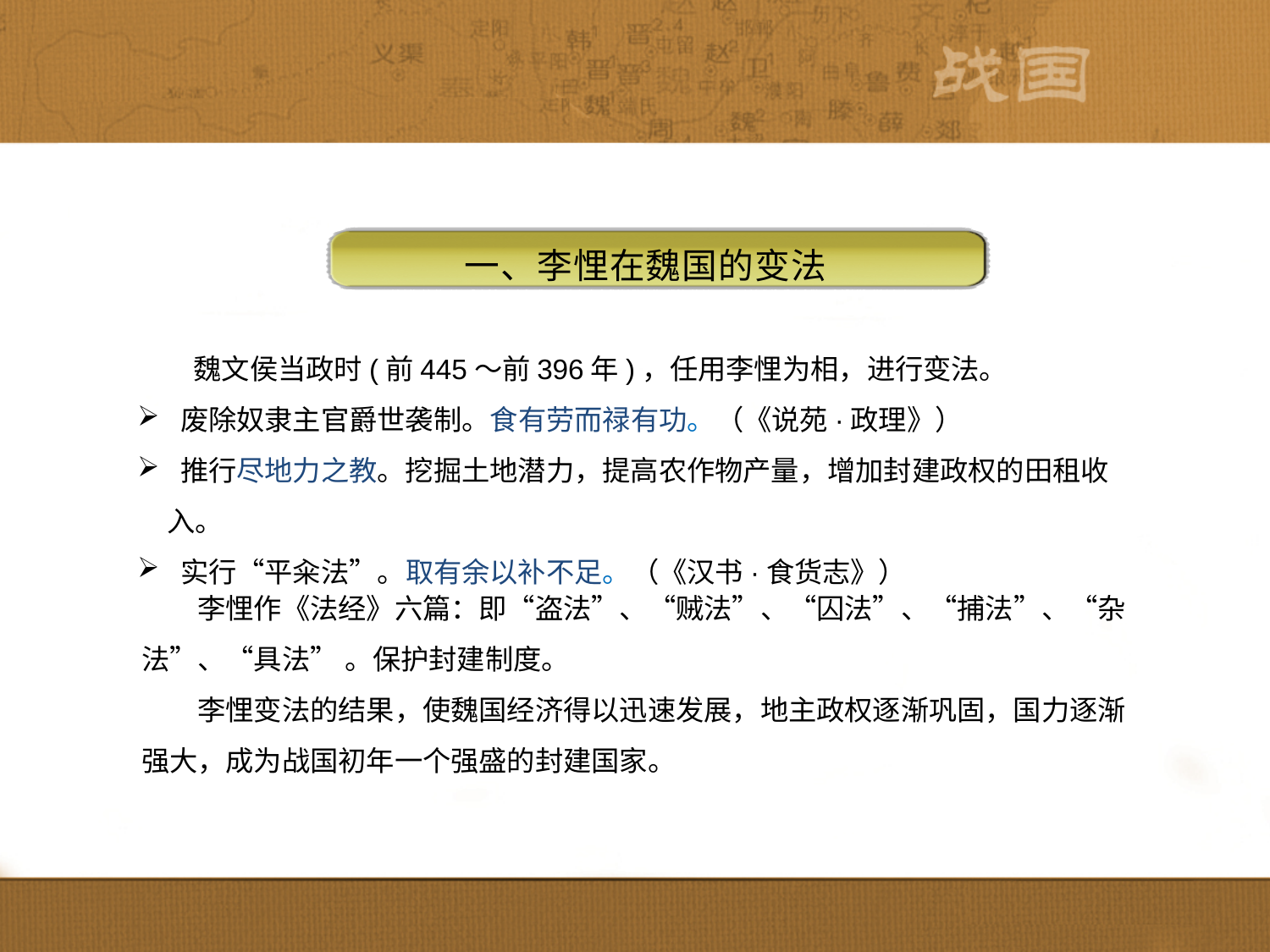

一、李悝在魏国的变法
　　魏文侯当政时(前445～前396年)，任用李悝为相，进行变法。
 废除奴隶主官爵世袭制。食有劳而禄有功。（《说苑·政理》）
 推行尽地力之教。挖掘土地潜力，提高农作物产量，增加封建政权的田租收入。
 实行“平籴法”。取有余以补不足。（《汉书·食货志》）
　　李悝作《法经》六篇：即“盗法”、“贼法”、“囚法”、“捕法”、“杂法”、“具法” 。保护封建制度。
　　李悝变法的结果，使魏国经济得以迅速发展，地主政权逐渐巩固，国力逐渐强大，成为战国初年一个强盛的封建国家。